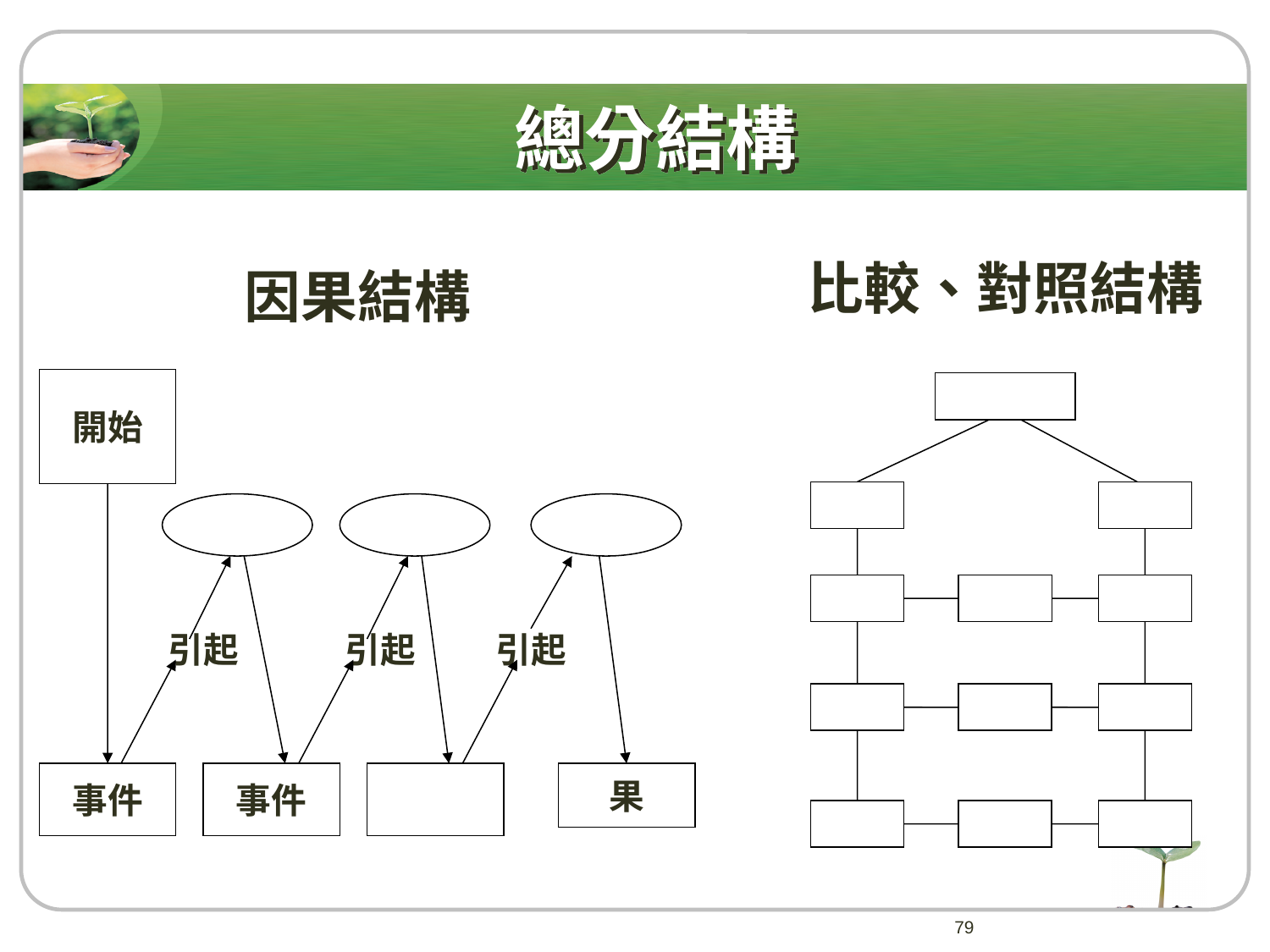

# 總分結構
比較、對照結構

特徵

因果結構
開始

引起
引起
引起

事件
事件

果
79